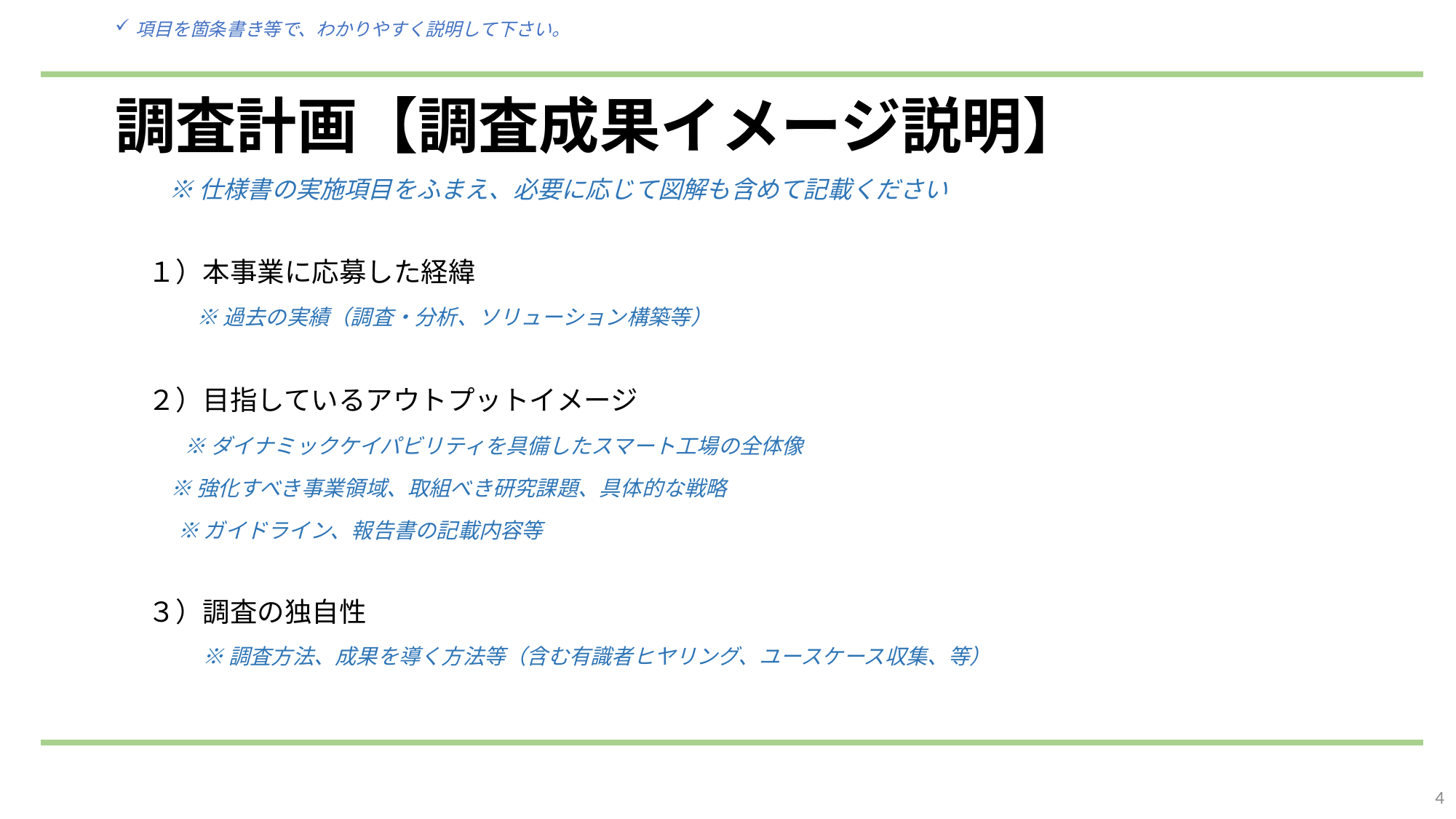

項目を箇条書き等で、わかりやすく説明して下さい。
# 調査計画【調査成果イメージ説明】
　　※ 仕様書の実施項目をふまえ、必要に応じて図解も含めて記載ください

　１）本事業に応募した経緯
　　　※ 過去の実績（調査・分析、ソリューション構築等）

　２）目指しているアウトプットイメージ
　　　※ ダイナミックケイパビリティを具備したスマート工場の全体像
　      ※ 強化すべき事業領域、取組べき研究課題、具体的な戦略
　 　  ※ ガイドライン、報告書の記載内容等

　３）調査の独自性
　　　※ 調査方法、成果を導く方法等（含む有識者ヒヤリング、ユースケース収集、等）

4